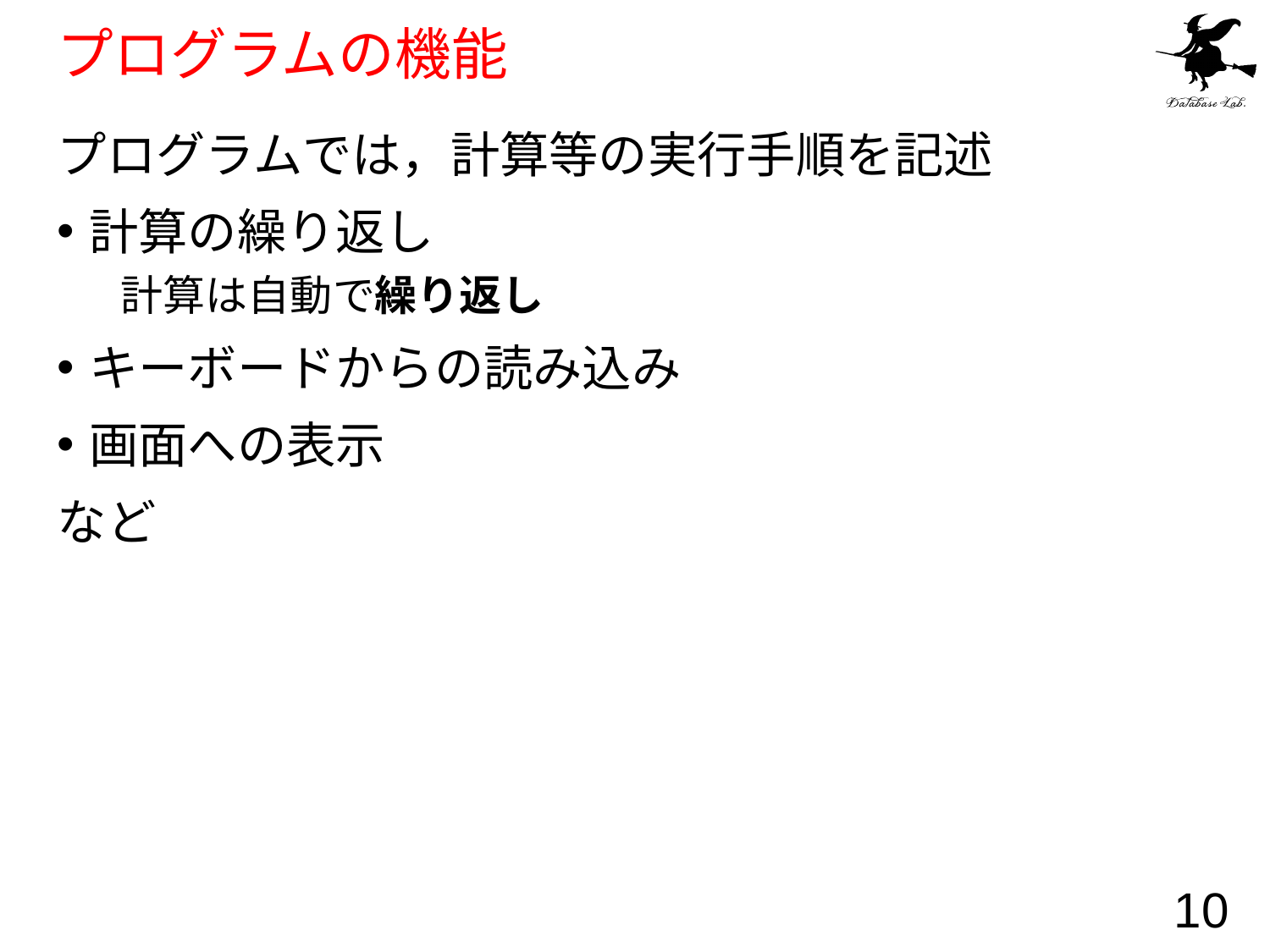

# プログラムの機能
プログラムでは，計算等の実行手順を記述
計算の繰り返し
計算は自動で繰り返し
キーボードからの読み込み
画面への表示
など
10